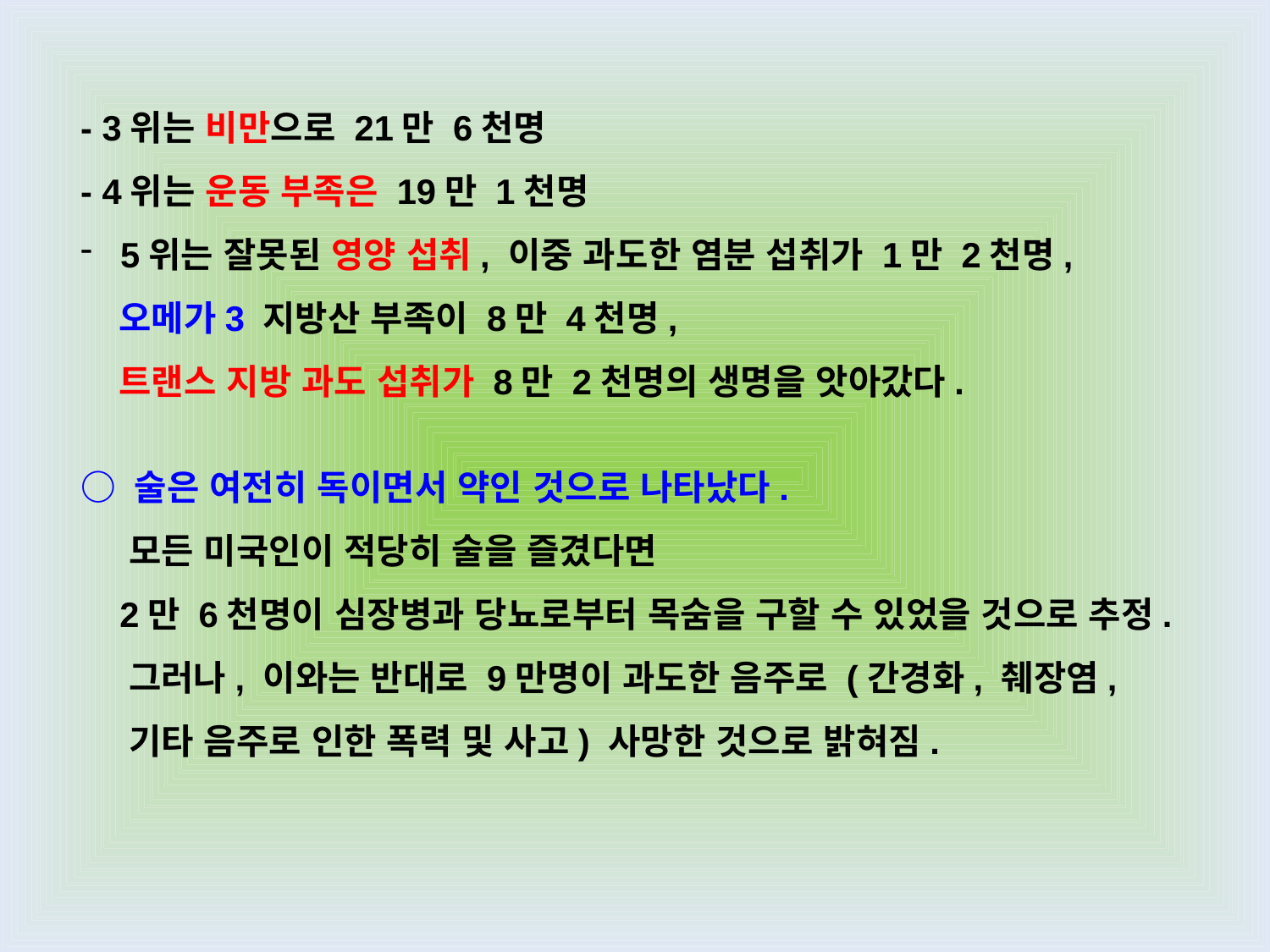

- 3위는 비만으로 21만 6천명
- 4위는 운동 부족은 19만 1천명
 5위는 잘못된 영양 섭취, 이중 과도한 염분 섭취가 1만 2천명,
   오메가3 지방산 부족이 8만 4천명,
   트랜스 지방 과도 섭취가 8만 2천명의 생명을 앗아갔다.

○ 술은 여전히 독이면서 약인 것으로 나타났다.
    모든 미국인이 적당히 술을 즐겼다면
    2만 6천명이 심장병과 당뇨로부터 목숨을 구할 수 있었을 것으로 추정.
    그러나, 이와는 반대로 9만명이 과도한 음주로 (간경화, 췌장염,
    기타 음주로 인한 폭력 및 사고) 사망한 것으로 밝혀짐.